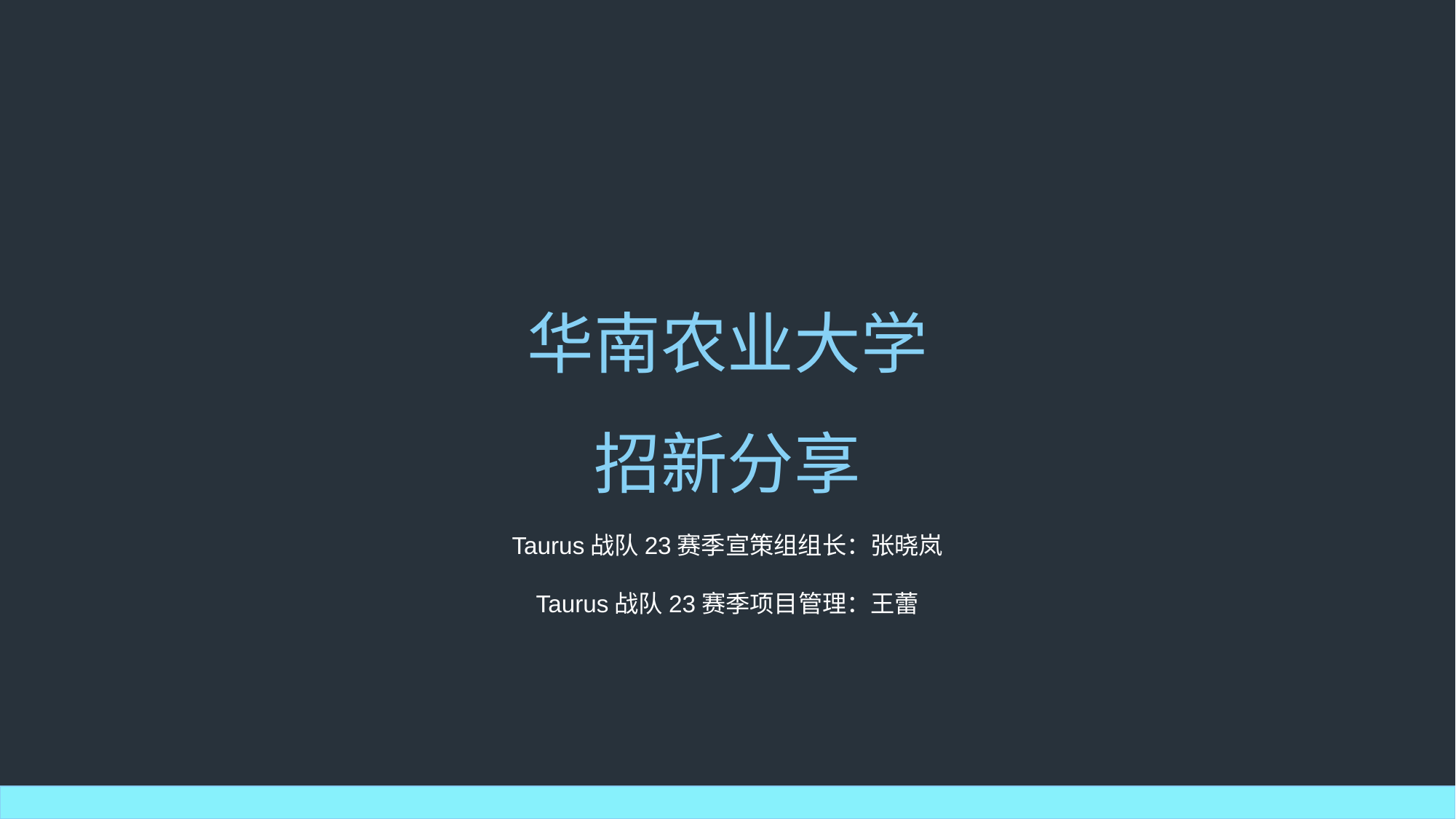

华南农业大学
招新分享
Taurus战队23赛季宣策组组长：张晓岚
Taurus战队23赛季项目管理：王蕾